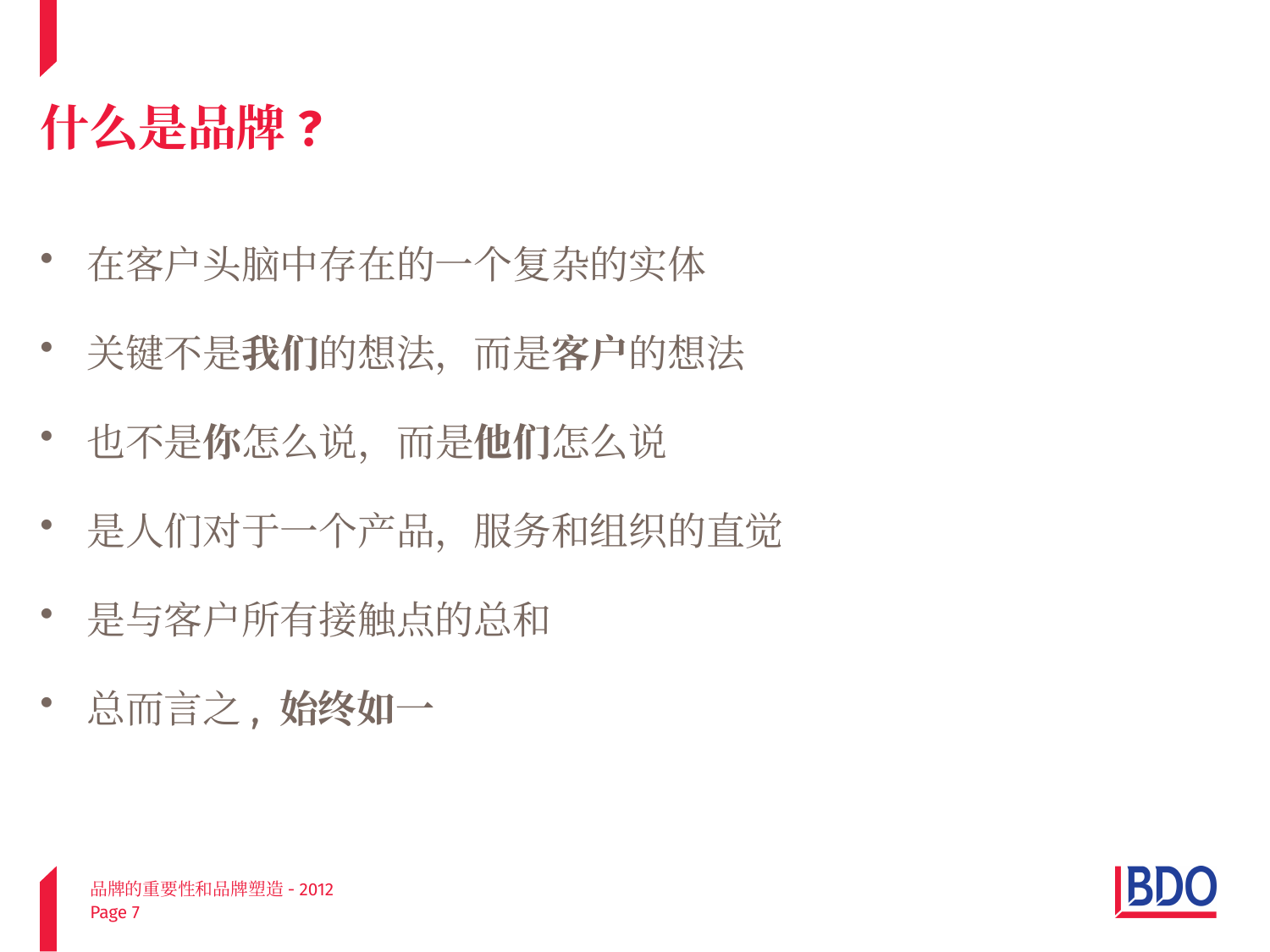

# 什么是品牌?
在客户头脑中存在的一个复杂的实体
关键不是我们的想法，而是客户的想法
也不是你怎么说，而是他们怎么说
是人们对于一个产品，服务和组织的直觉
是与客户所有接触点的总和
总而言之, 始终如一

品牌的重要性和品牌塑造- 2012
Page 7